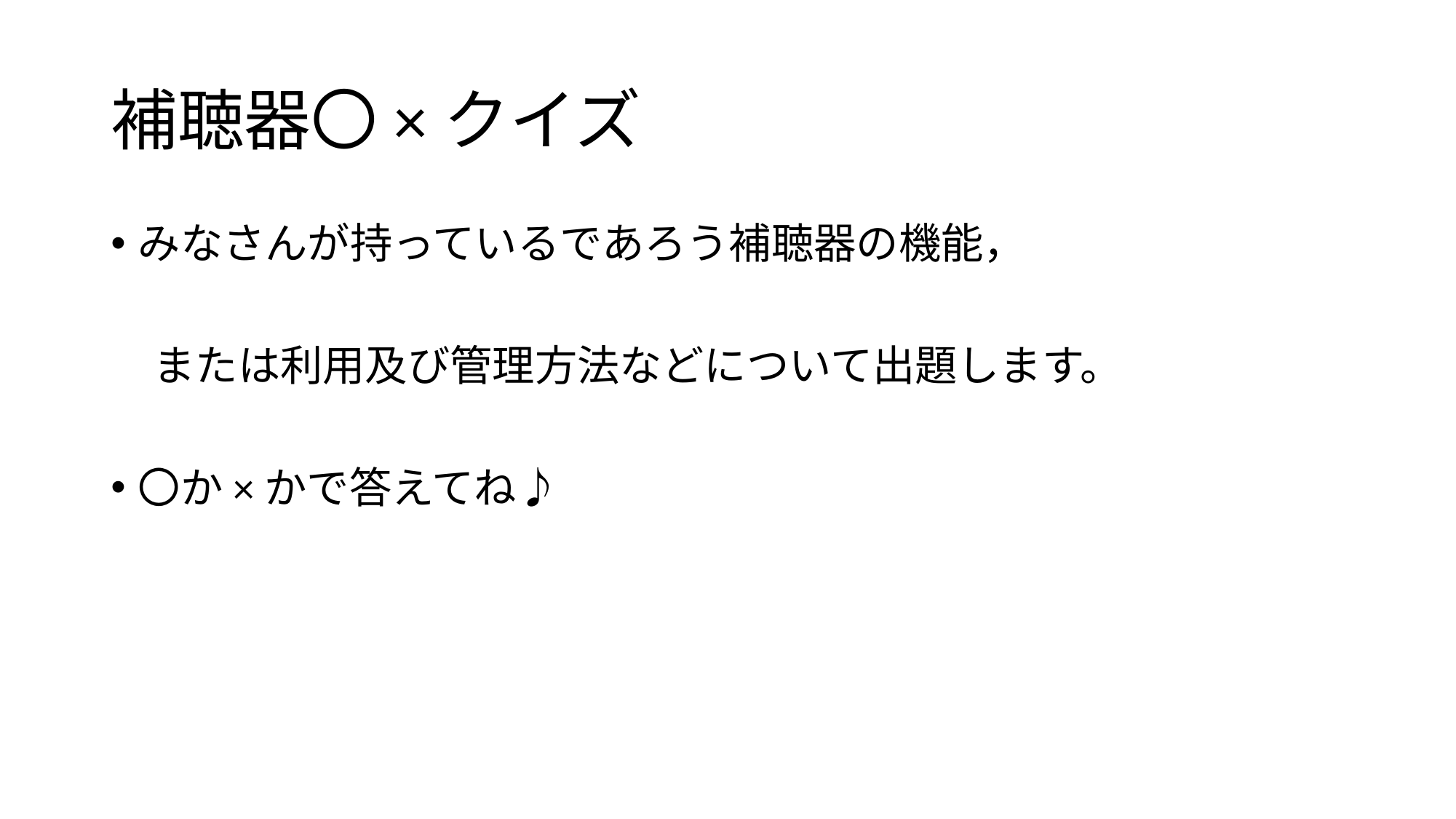

# 補聴器〇×クイズ
みなさんが持っているであろう補聴器の機能，

　または利用及び管理方法などについて出題します。

〇か×かで答えてね♪